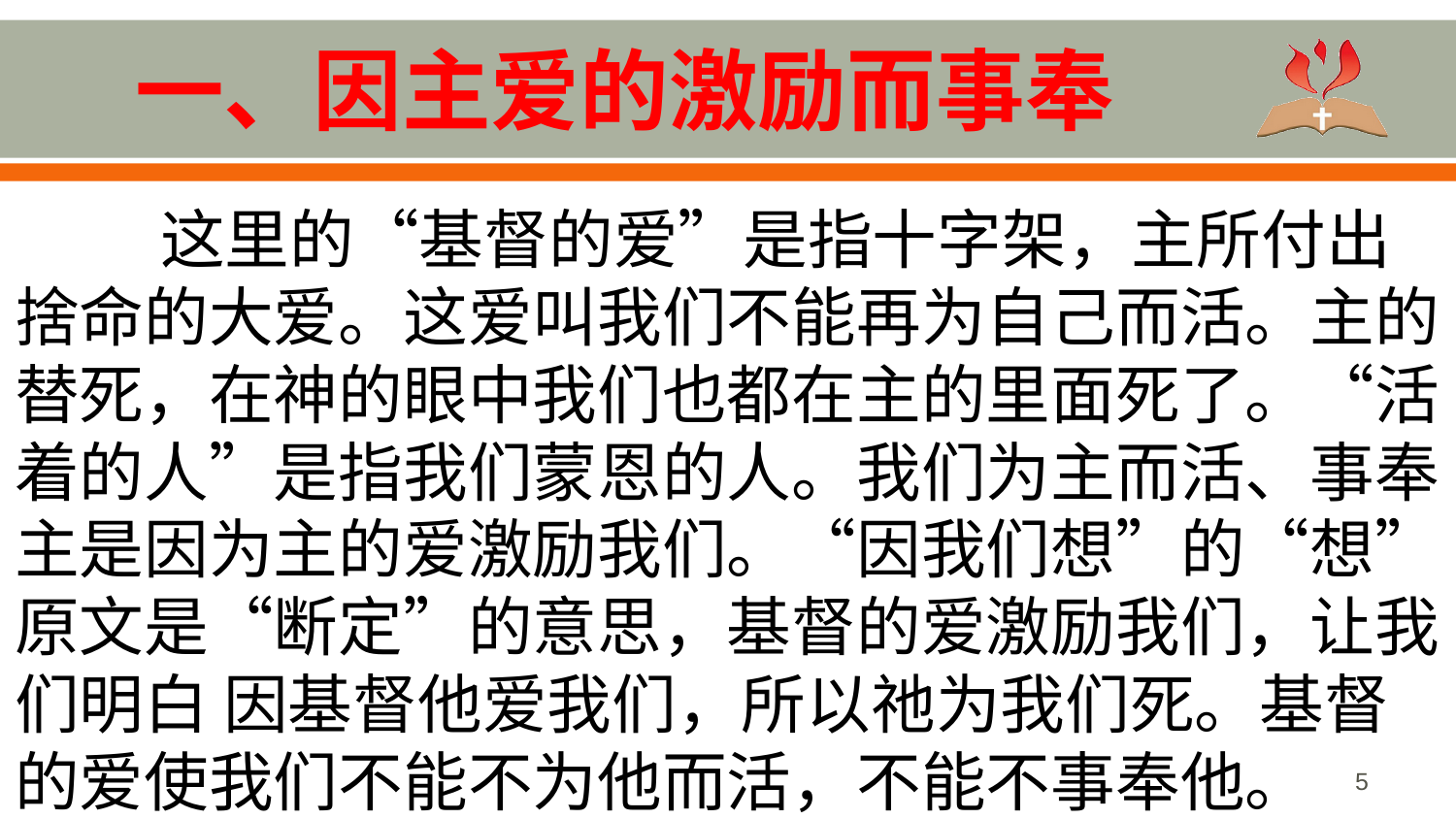

# 一、因主爱的激励而事奉
这里的“基督的爱”是指十字架，主所付出捨命的大爱。这爱叫我们不能再为自己而活。主的替死，在神的眼中我们也都在主的里面死了。“活着的人”是指我们蒙恩的人。我们为主而活、事奉主是因为主的爱激励我们。“因我们想”的“想”原文是“断定”的意思，基督的爱激励我们，让我们明白 因基督他爱我们，所以祂为我们死。基督的爱使我们不能不为他而活，不能不事奉他。

5